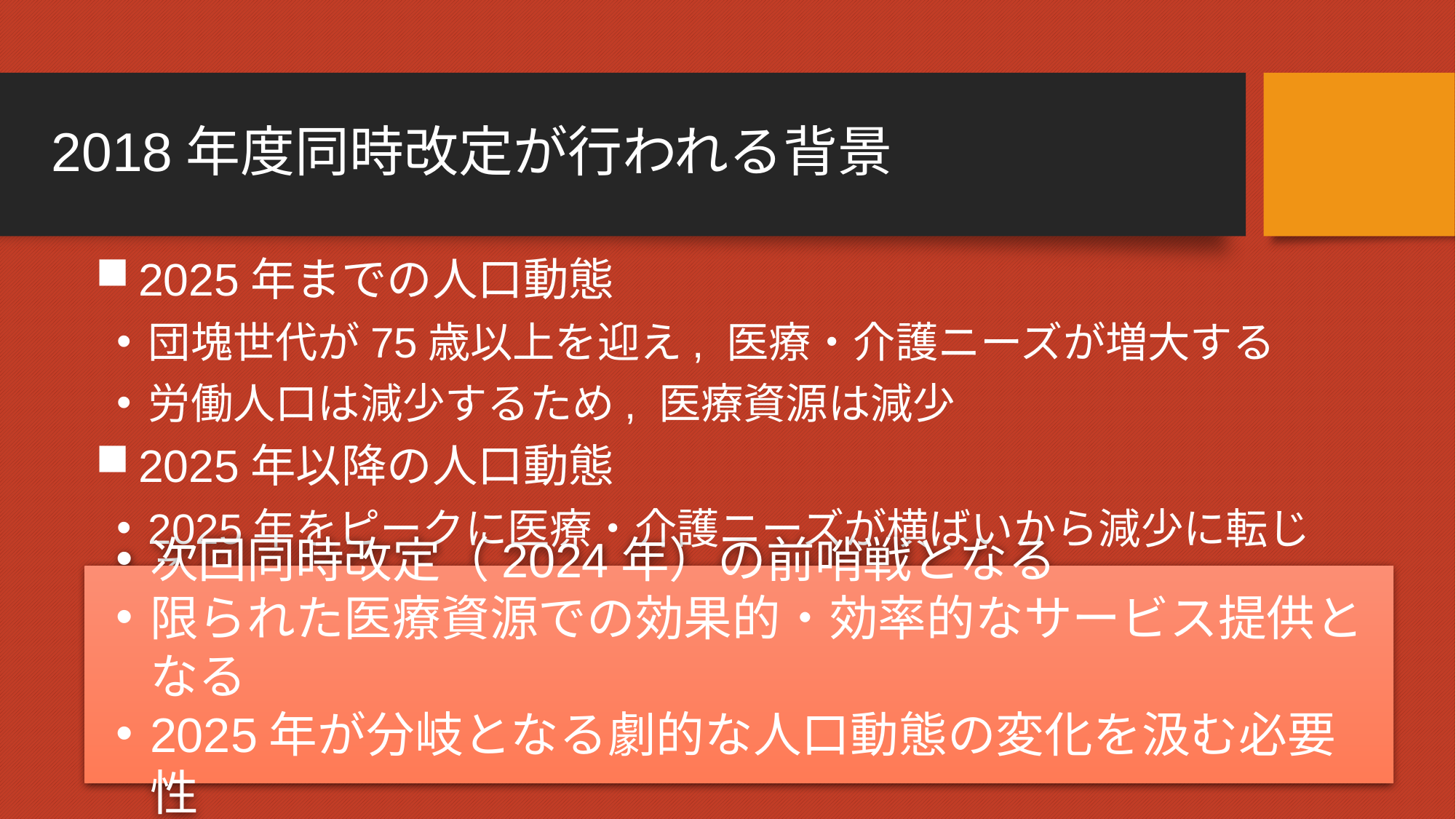

# 2018年度同時改定が行われる背景
2025年までの人口動態
団塊世代が75歳以上を迎え, 医療・介護ニーズが増大する
労働人口は減少するため, 医療資源は減少
2025年以降の人口動態
2025年をピークに医療・介護ニーズが横ばいから減少に転じる
次回同時改定（2024年）の前哨戦となる
限られた医療資源での効果的・効率的なサービス提供となる
2025年が分岐となる劇的な人口動態の変化を汲む必要性